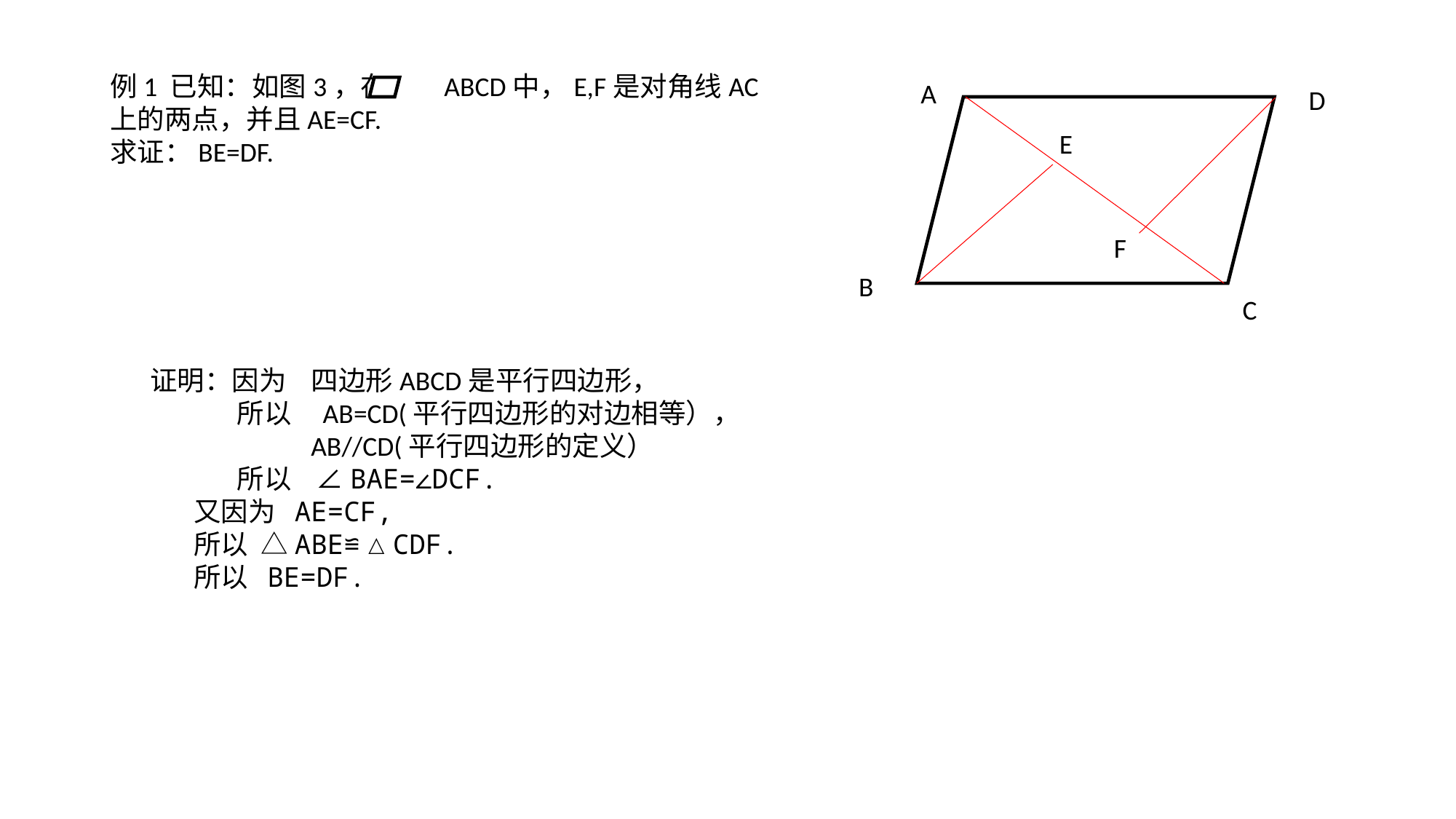

例1 已知：如图3，在        ABCD中，E,F是对角线AC上的两点，并且AE=CF.
求证：BE=DF.
A

D

E
F
B
C
证明：因为    四边形ABCD是平行四边形，
             所以    AB=CD(平行四边形的对边相等），
                          AB//CD(平行四边形的定义）
             所以    ∠BAE=∠DCF.
      又因为  AE=CF,
      所以  △ABE≌△CDF.
      所以  BE=DF.